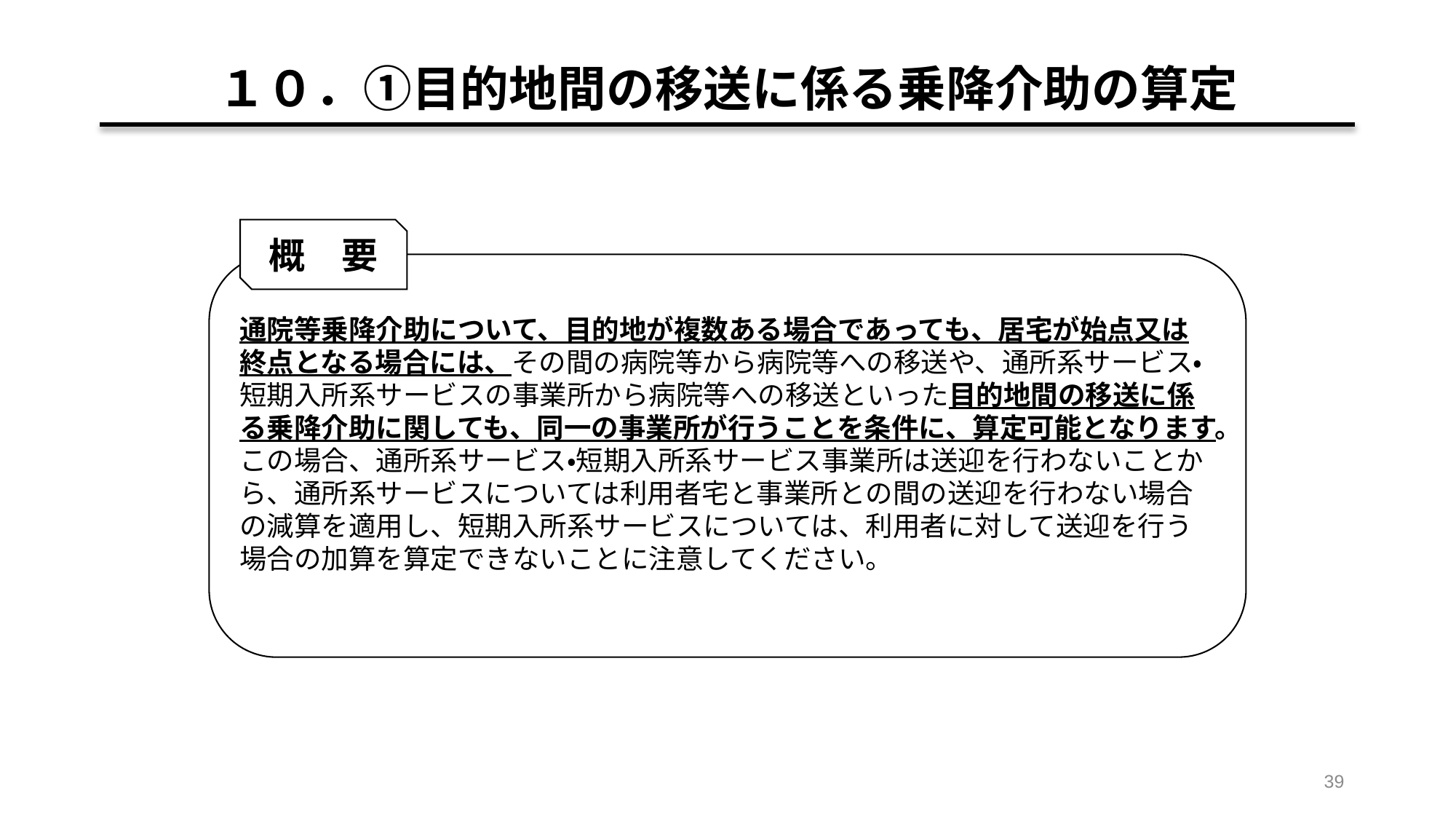

# １０．①目的地間の移送に係る乗降介助の算定
概　要

通院等乗降介助について、目的地が複数ある場合であっても、居宅が始点又は終点となる場合には、その間の病院等から病院等への移送や、通所系サービス・短期入所系サービスの事業所から病院等への移送といった目的地間の移送に係る乗降介助に関しても、同一の事業所が行うことを条件に、算定可能となります。
この場合、通所系サービス・短期入所系サービス事業所は送迎を行わないことから、通所系サービスについては利用者宅と事業所との間の送迎を行わない場合の減算を適用し、短期入所系サービスについては、利用者に対して送迎を行う場合の加算を算定できないことに注意してください。
39